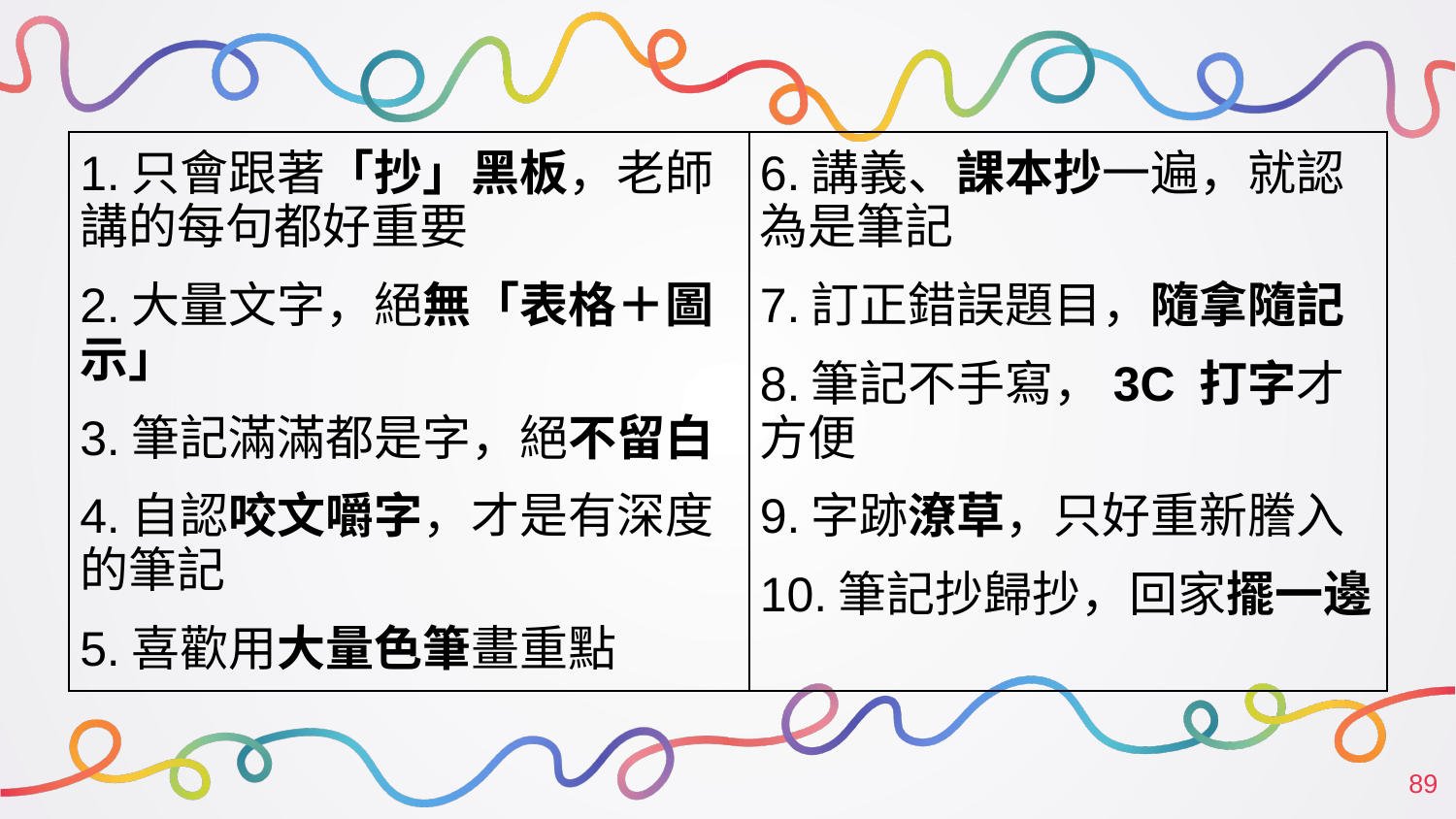

| 1.只會跟著「抄」黑板，老師講的每句都好重要 2.大量文字，絕無「表格＋圖示」 3.筆記滿滿都是字，絕不留白 4.自認咬文嚼字，才是有深度的筆記 5.喜歡用大量色筆畫重點 | 6.講義、課本抄一遍，就認為是筆記 7.訂正錯誤題目，隨拿隨記 8.筆記不手寫，3C 打字才方便 9.字跡潦草，只好重新謄入 10.筆記抄歸抄，回家擺一邊 |
| --- | --- |
89